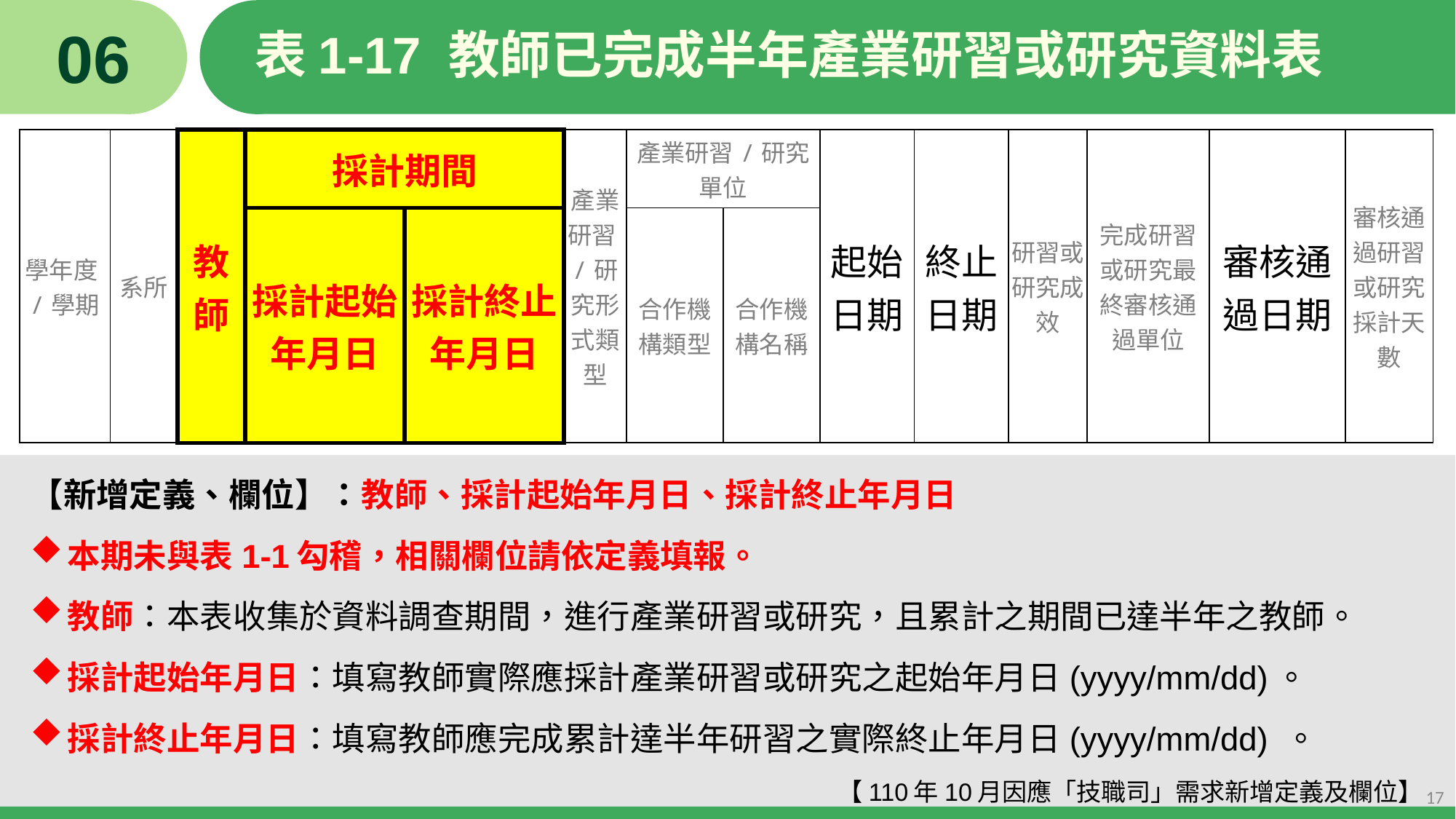

06
# 表1-17 教師已完成半年產業研習或研究資料表
| 學年度/學期 | 系所 | 教師 | 採計期間 |  | 產業研習/研究形式類型 | 產業研習/研究單位 |  | 起始日期 | 終止日期 | 研習或研究成效 | 完成研習或研究最終審核通過單位 | 審核通過日期 | 審核通過研習或研究採計天數 |
| --- | --- | --- | --- | --- | --- | --- | --- | --- | --- | --- | --- | --- | --- |
|  |  |  | 採計起始年月日 | 採計終止 年月日 |  | 合作機構類型 | 合作機構名稱 |  |  |  |  |  |  |
【新增定義、欄位】：教師、採計起始年月日、採計終止年月日
本期未與表1-1勾稽，相關欄位請依定義填報。
教師：本表收集於資料調查期間，進行產業研習或研究，且累計之期間已達半年之教師。
採計起始年月日：填寫教師實際應採計產業研習或研究之起始年月日(yyyy/mm/dd)。
採計終止年月日：填寫教師應完成累計達半年研習之實際終止年月日(yyyy/mm/dd) 。
【110年10月因應「技職司」需求新增定義及欄位】

17